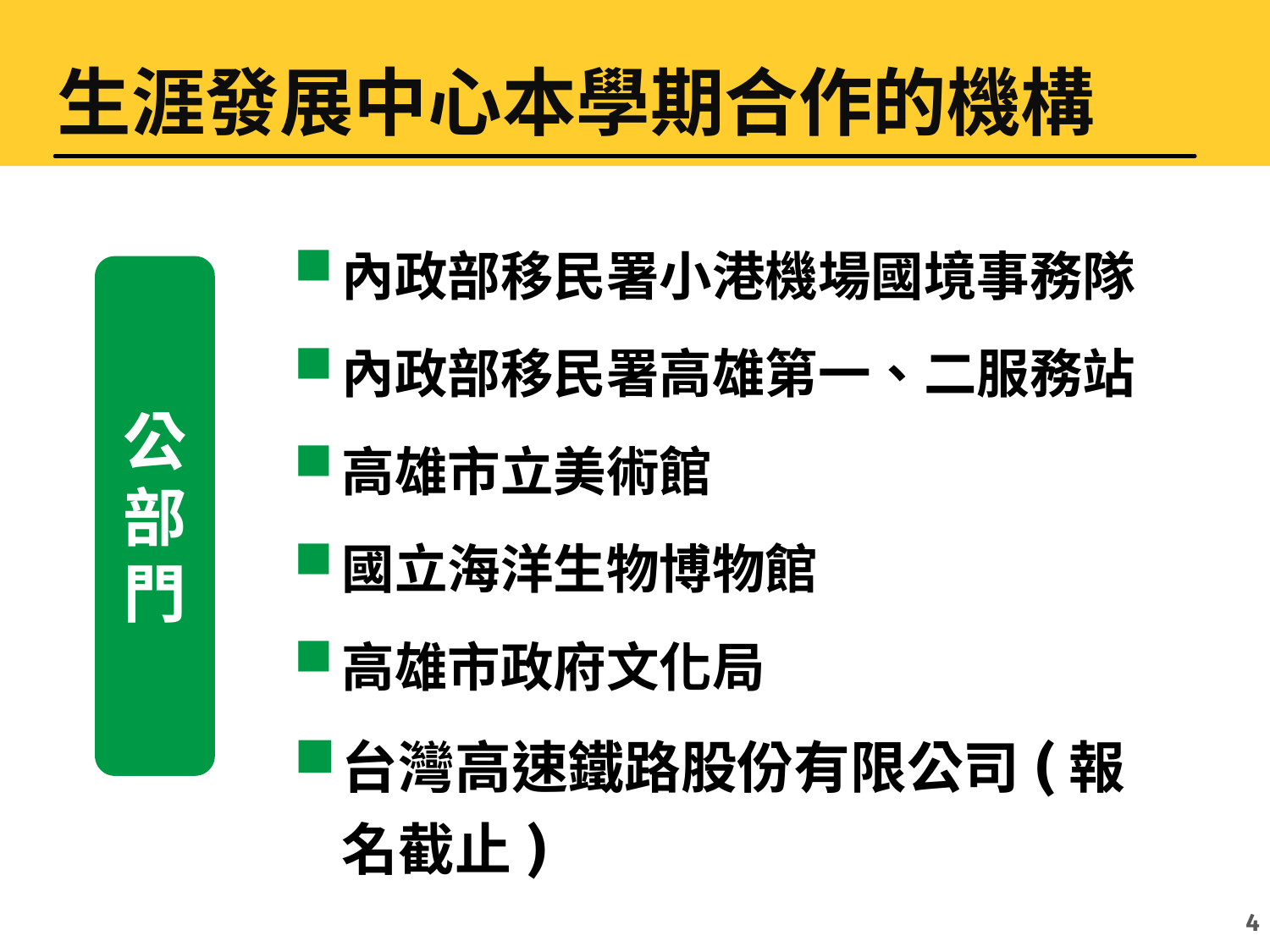

生涯發展中心本學期合作的機構
| 內政部移民署小港機場國境事務隊 內政部移民署高雄第一、二服務站 高雄市立美術館 國立海洋生物博物館 高雄市政府文化局 台灣高速鐵路股份有限公司(報名截止) |
| --- |
公部門